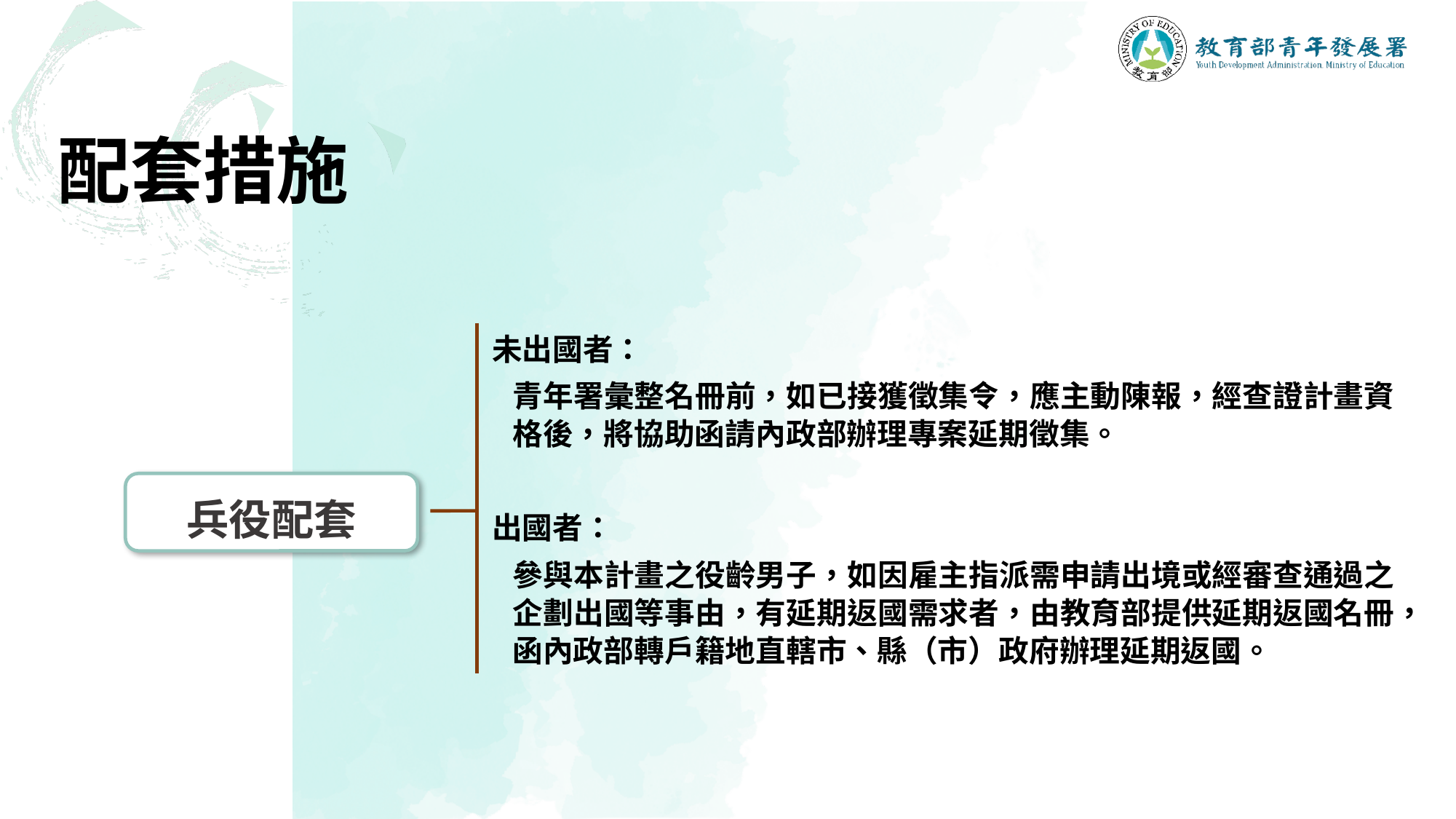

配套措施
未出國者：
青年署彙整名冊前，如已接獲徵集令，應主動陳報，經查證計畫資格後，將協助函請內政部辦理專案延期徵集。

出國者：
參與本計畫之役齡男子，如因雇主指派需申請出境或經審查通過之企劃出國等事由，有延期返國需求者，由教育部提供延期返國名冊，函內政部轉戶籍地直轄市、縣（市）政府辦理延期返國。
兵役配套